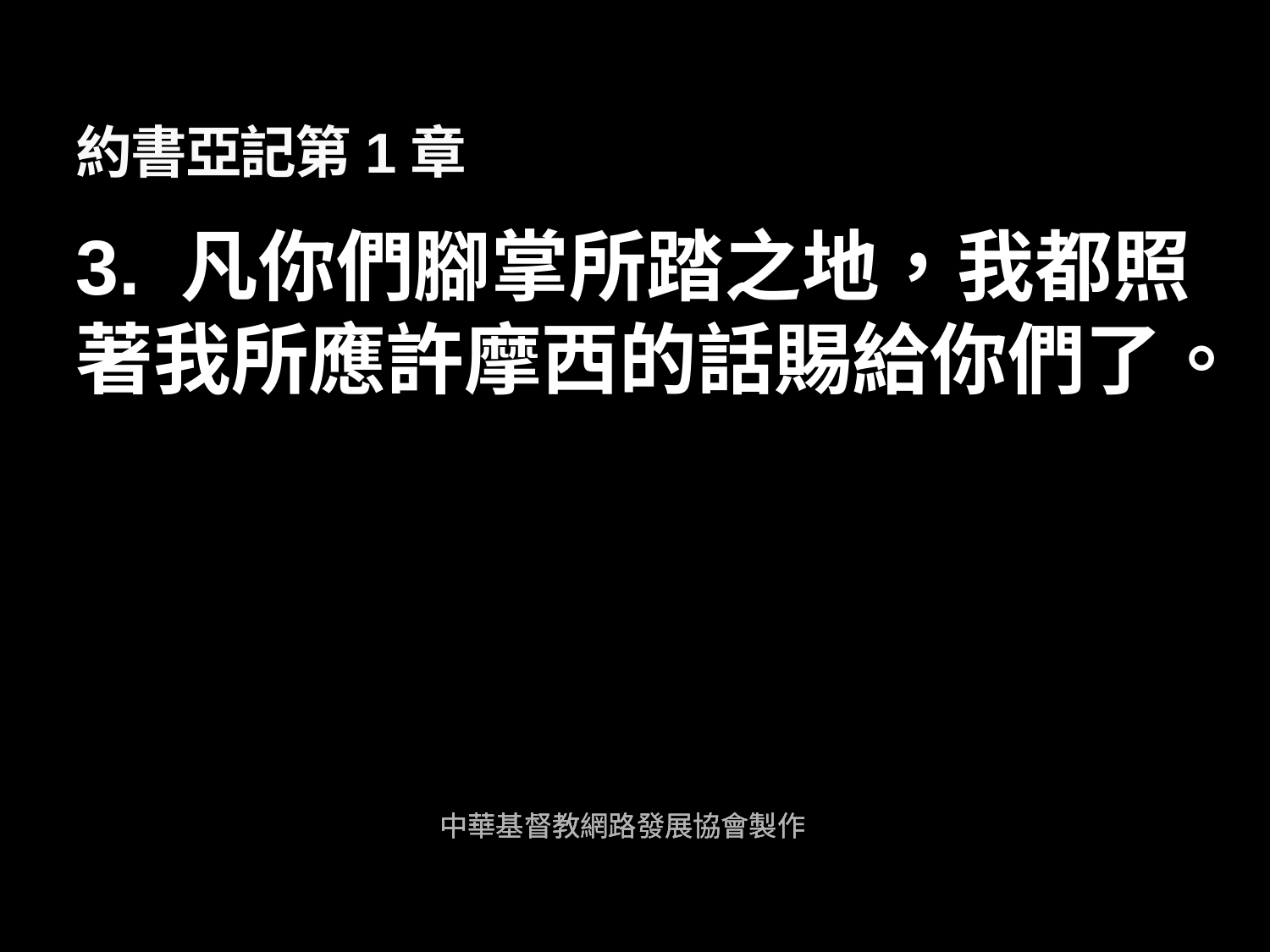

# 約書亞記第1章
3. 凡你們腳掌所踏之地，我都照著我所應許摩西的話賜給你們了。